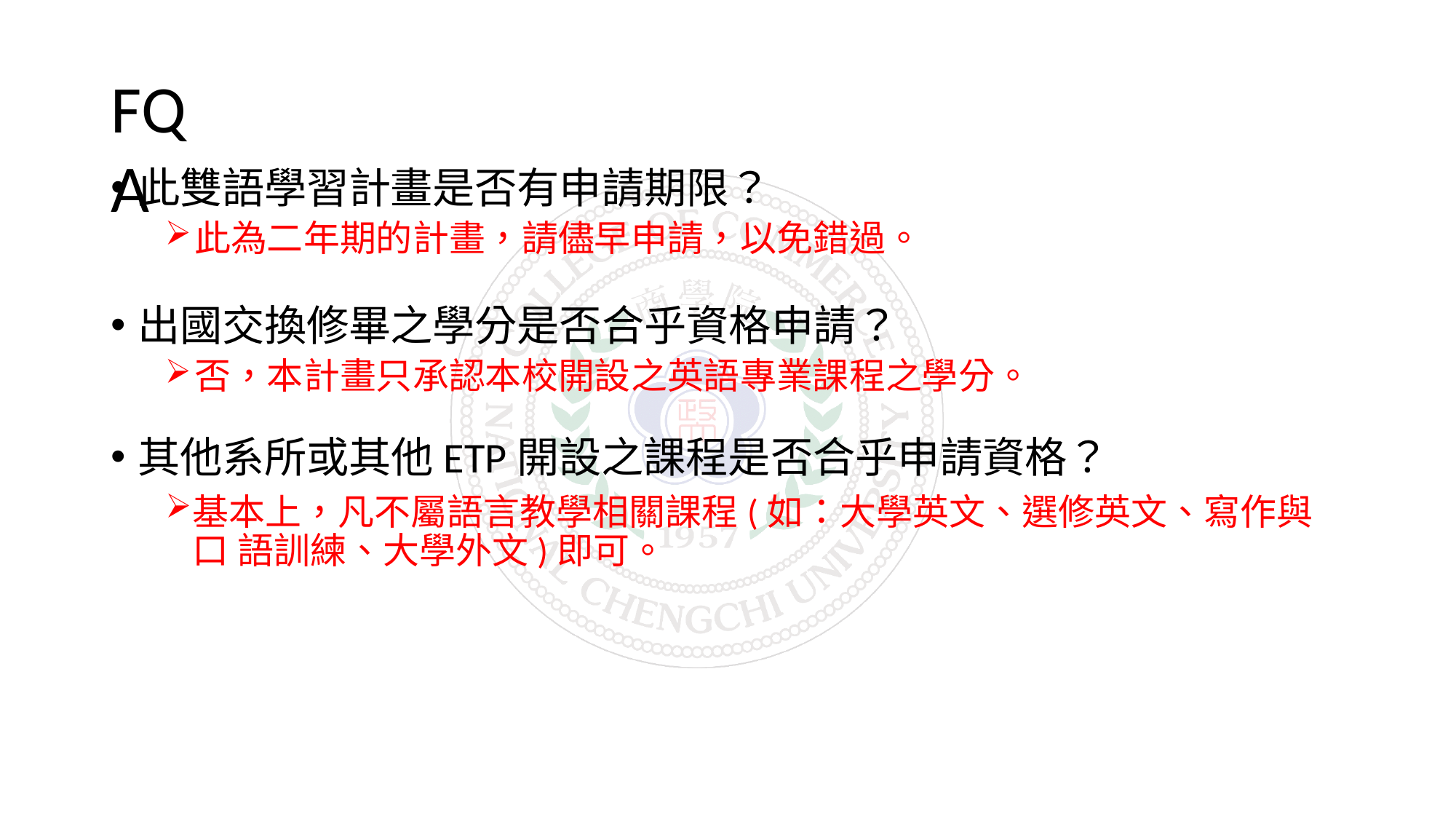

# FQA
此雙語學習計畫是否有申請期限？
此為二年期的計畫，請儘早申請，以免錯過。

出國交換修畢之學分是否合乎資格申請？
否，本計畫只承認本校開設之英語專業課程之學分。

其他系所或其他ETP開設之課程是否合乎申請資格？
基本上，凡不屬語言教學相關課程(如：大學英文、選修英文、寫作與口 語訓練、大學外文)即可。